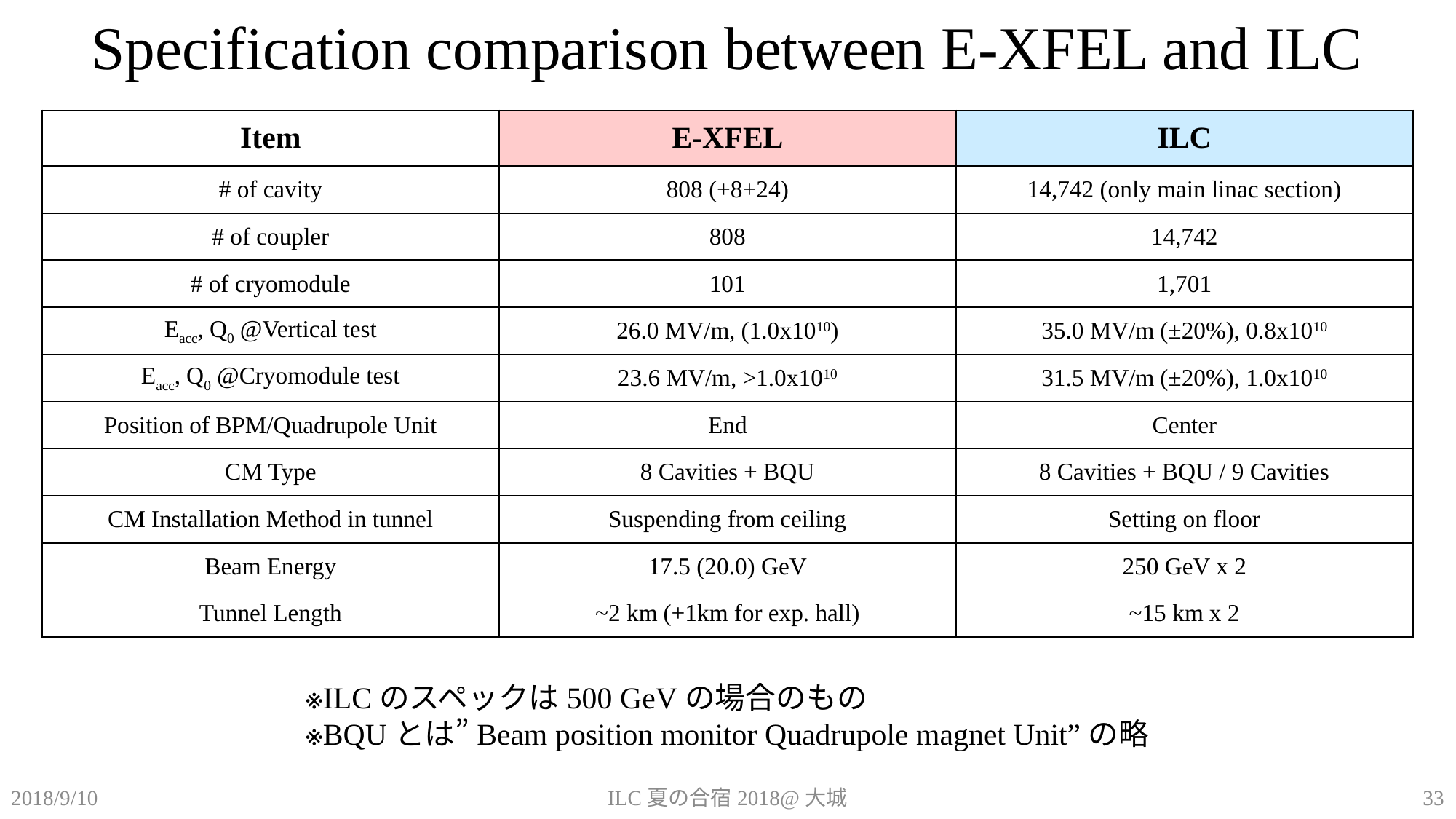

# Specification comparison between E-XFEL and ILC
| Item | E-XFEL | ILC |
| --- | --- | --- |
| # of cavity | 808 (+8+24) | 14,742 (only main linac section) |
| # of coupler | 808 | 14,742 |
| # of cryomodule | 101 | 1,701 |
| Eacc, Q0 @Vertical test | 26.0 MV/m, (1.0x1010) | 35.0 MV/m (±20%), 0.8x1010 |
| Eacc, Q0 @Cryomodule test | 23.6 MV/m, >1.0x1010 | 31.5 MV/m (±20%), 1.0x1010 |
| Position of BPM/Quadrupole Unit | End | Center |
| CM Type | 8 Cavities + BQU | 8 Cavities + BQU / 9 Cavities |
| CM Installation Method in tunnel | Suspending from ceiling | Setting on floor |
| Beam Energy | 17.5 (20.0) GeV | 250 GeV x 2 |
| Tunnel Length | ~2 km (+1km for exp. hall) | ~15 km x 2 |
※ILCのスペックは500 GeVの場合のもの
※BQUとは”Beam position monitor Quadrupole magnet Unit”の略
ILC夏の合宿2018@大城
33
2018/9/10